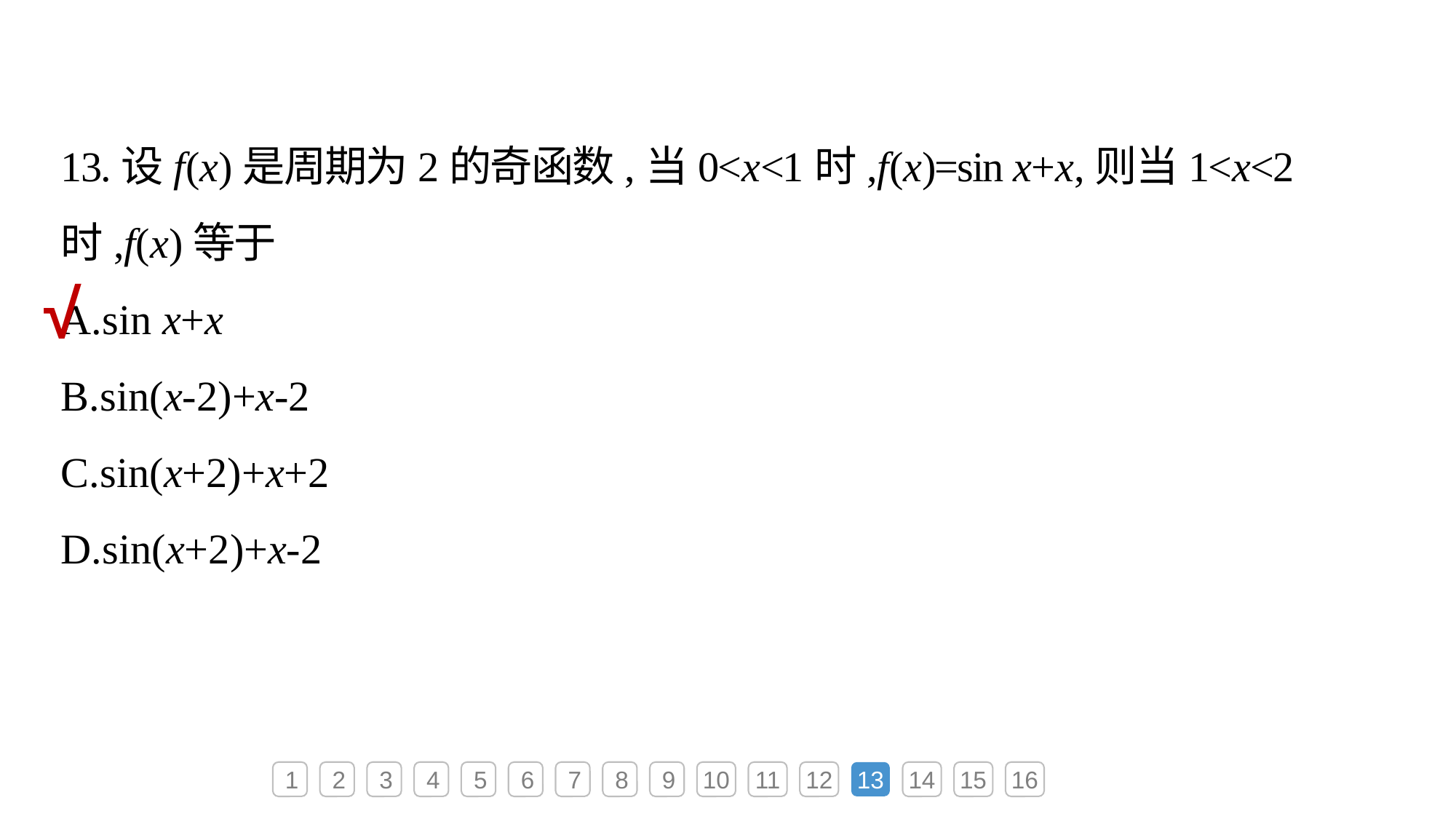

13.设f(x)是周期为2的奇函数,当0<x<1时,f(x)=sin x+x,则当1<x<2时,f(x)等于
A.sin x+x
B.sin(x-2)+x-2
C.sin(x+2)+x+2
D.sin(x+2)+x-2
√
1
2
3
4
5
6
7
8
9
10
11
12
13
14
15
16